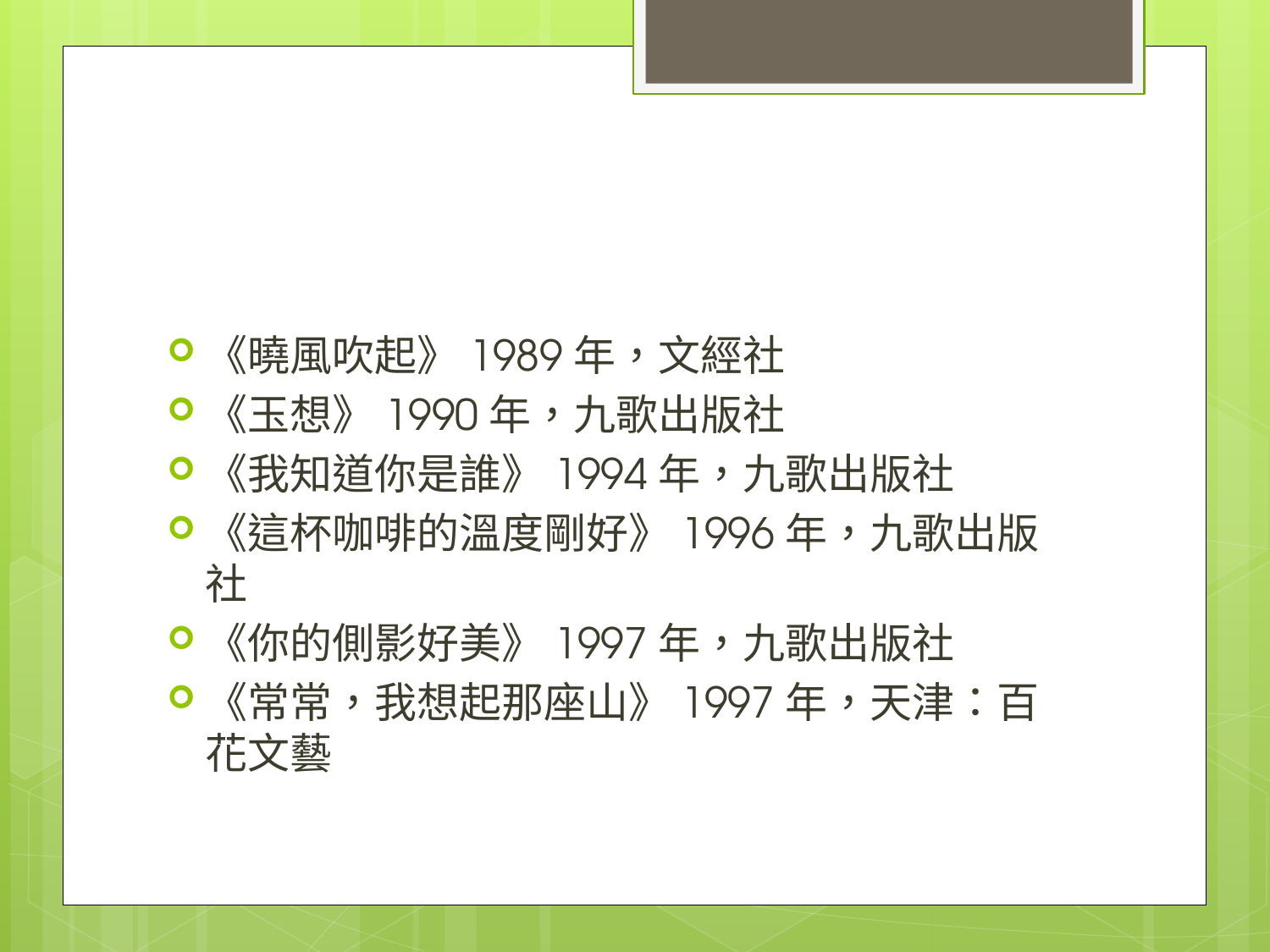

#
《曉風吹起》1989年，文經社
《玉想》1990年，九歌出版社
《我知道你是誰》1994年，九歌出版社
《這杯咖啡的溫度剛好》1996年，九歌出版社
《你的側影好美》1997年，九歌出版社
《常常，我想起那座山》1997年，天津：百花文藝